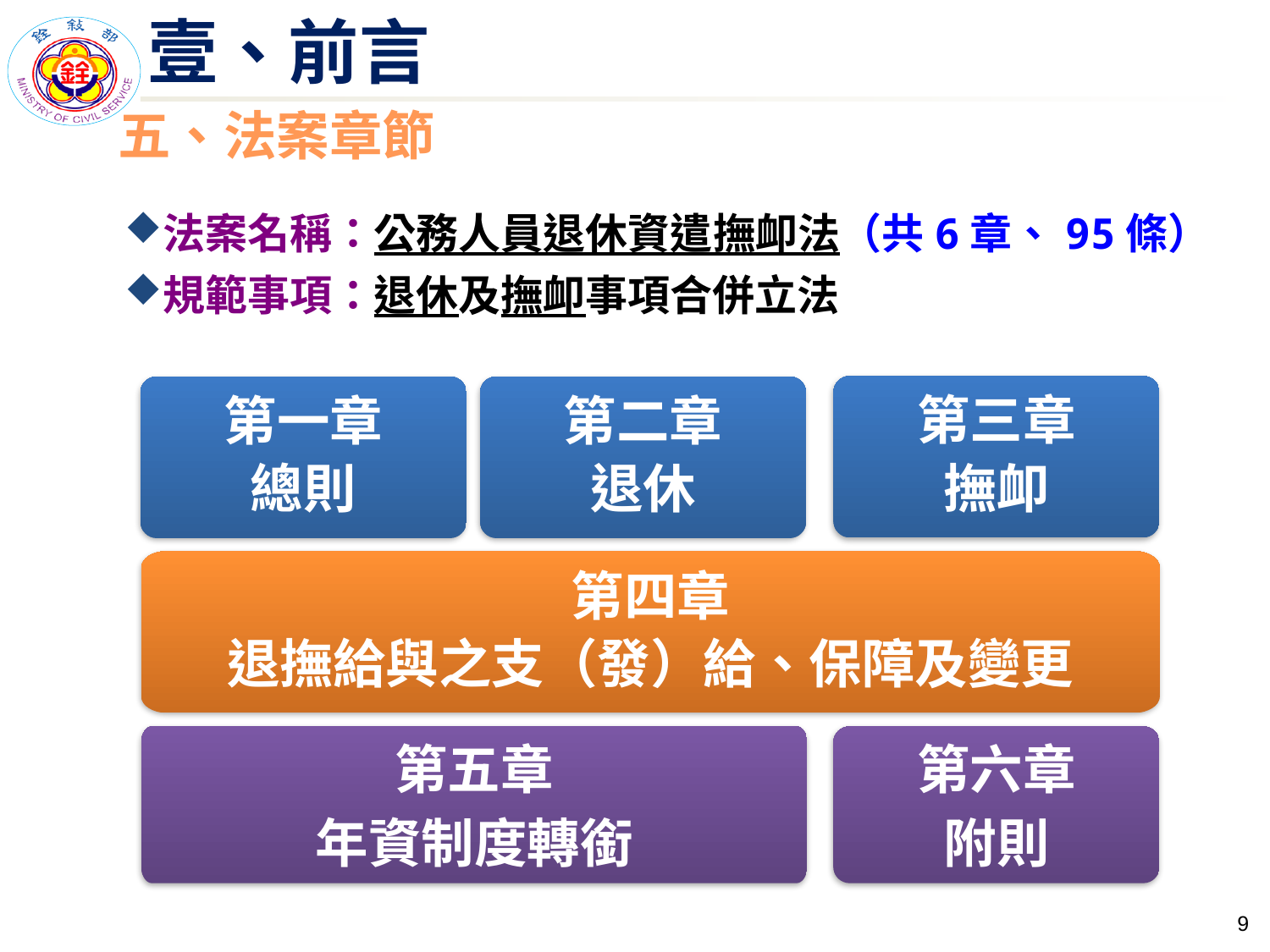

# 壹、前言
五、法案章節
法案名稱：公務人員退休資遣撫卹法（共6章、95條）
規範事項：退休及撫卹事項合併立法
第三章
撫卹
第一章
總則
第二章
退休
第四章
退撫給與之支（發）給、保障及變更
第五章
年資制度轉銜
第六章
附則
9